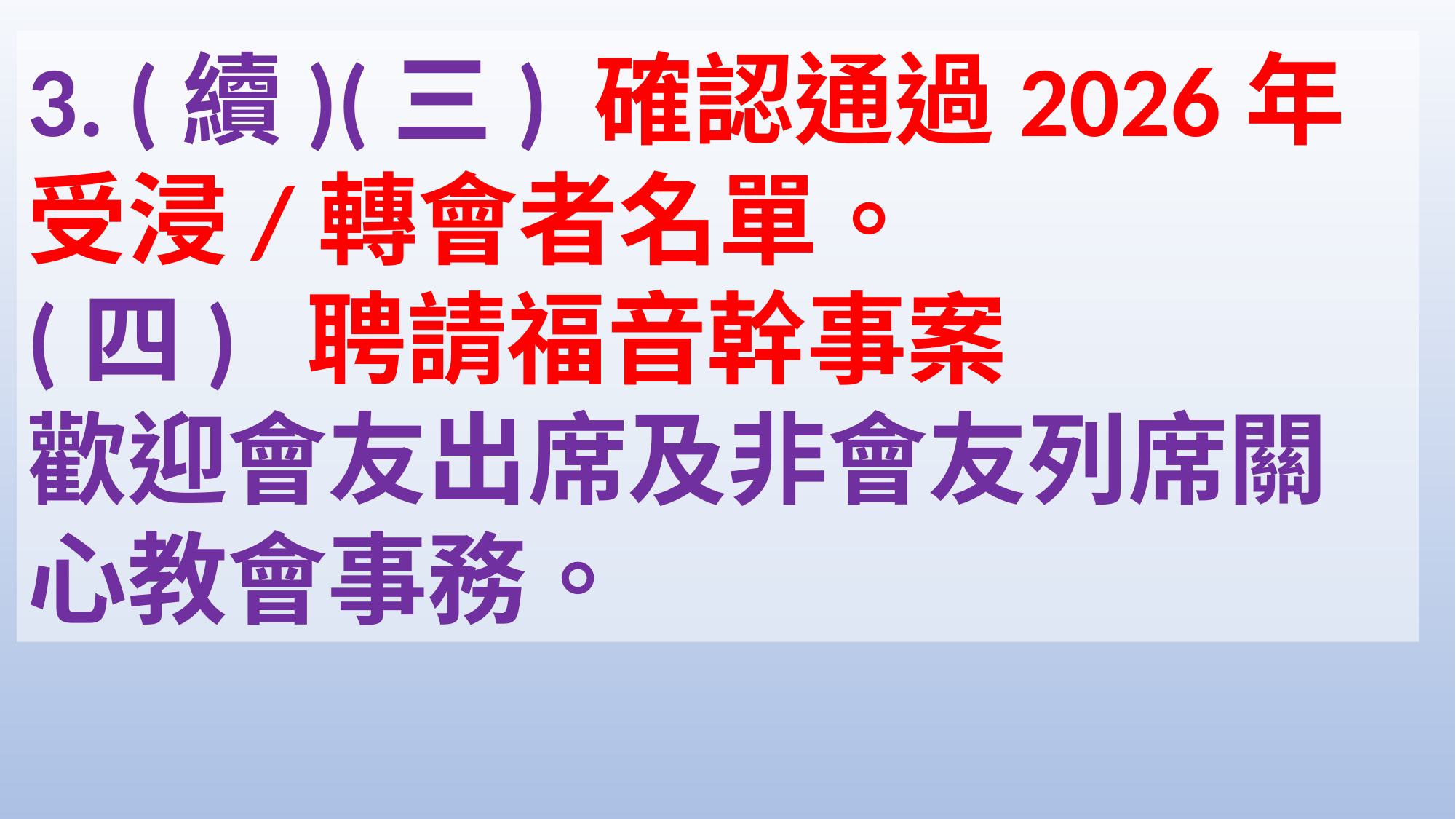

3. (續)(三) 確認通過2026年受浸/轉會者名單。
(四)  聘請福音幹事案
歡迎會友出席及非會友列席關心教會事務。